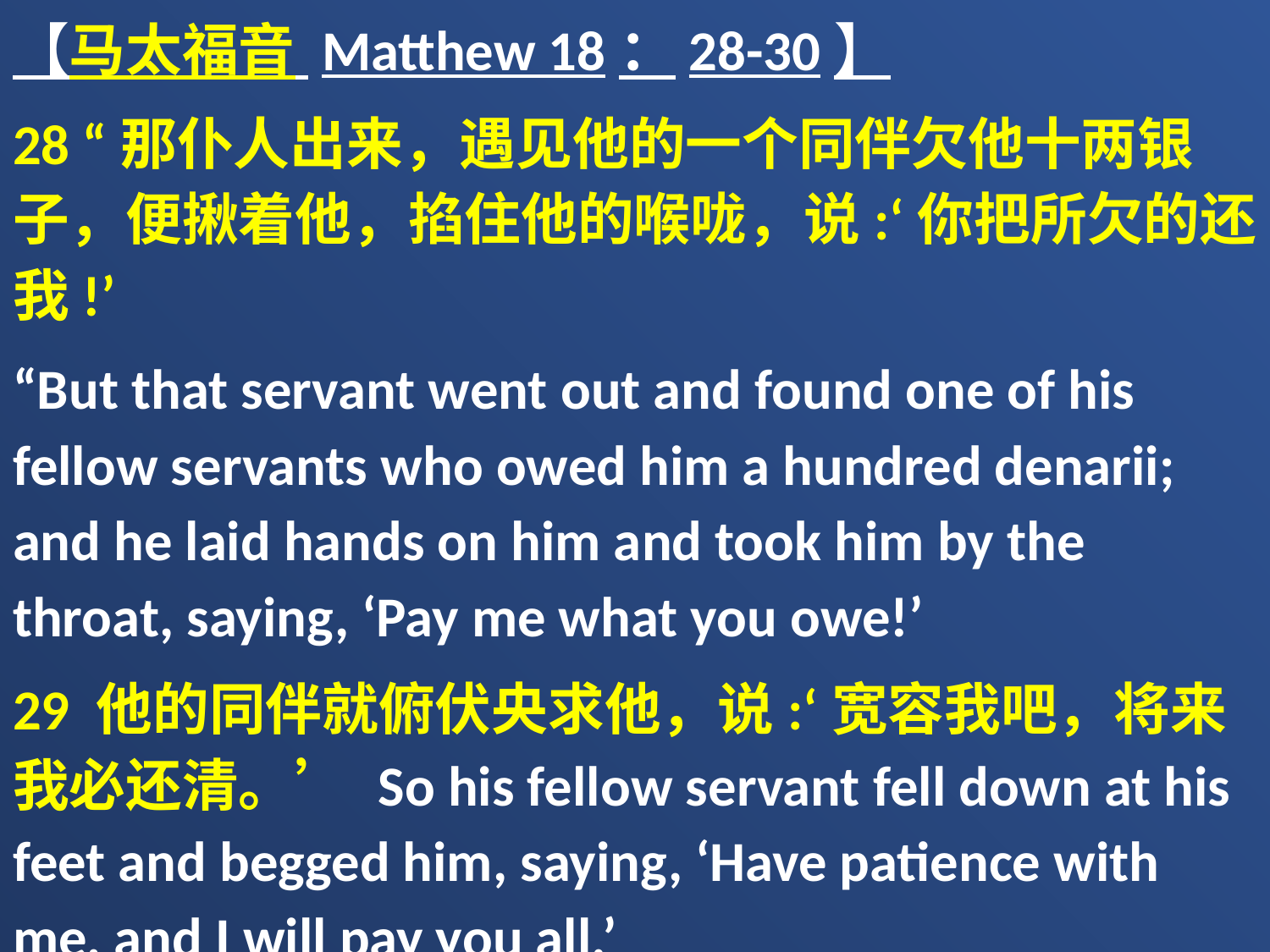

【马太福音 Matthew 18：28-30】
28 “那仆人出来，遇见他的一个同伴欠他十两银子，便揪着他，掐住他的喉咙，说:‘你把所欠的还我!’
“But that servant went out and found one of his fellow servants who owed him a hundred denarii; and he laid hands on him and took him by the throat, saying, ‘Pay me what you owe!’
29 他的同伴就俯伏央求他，说:‘宽容我吧，将来我必还清。’ So his fellow servant fell down at his feet and begged him, saying, ‘Have patience with me, and I will pay you all.’